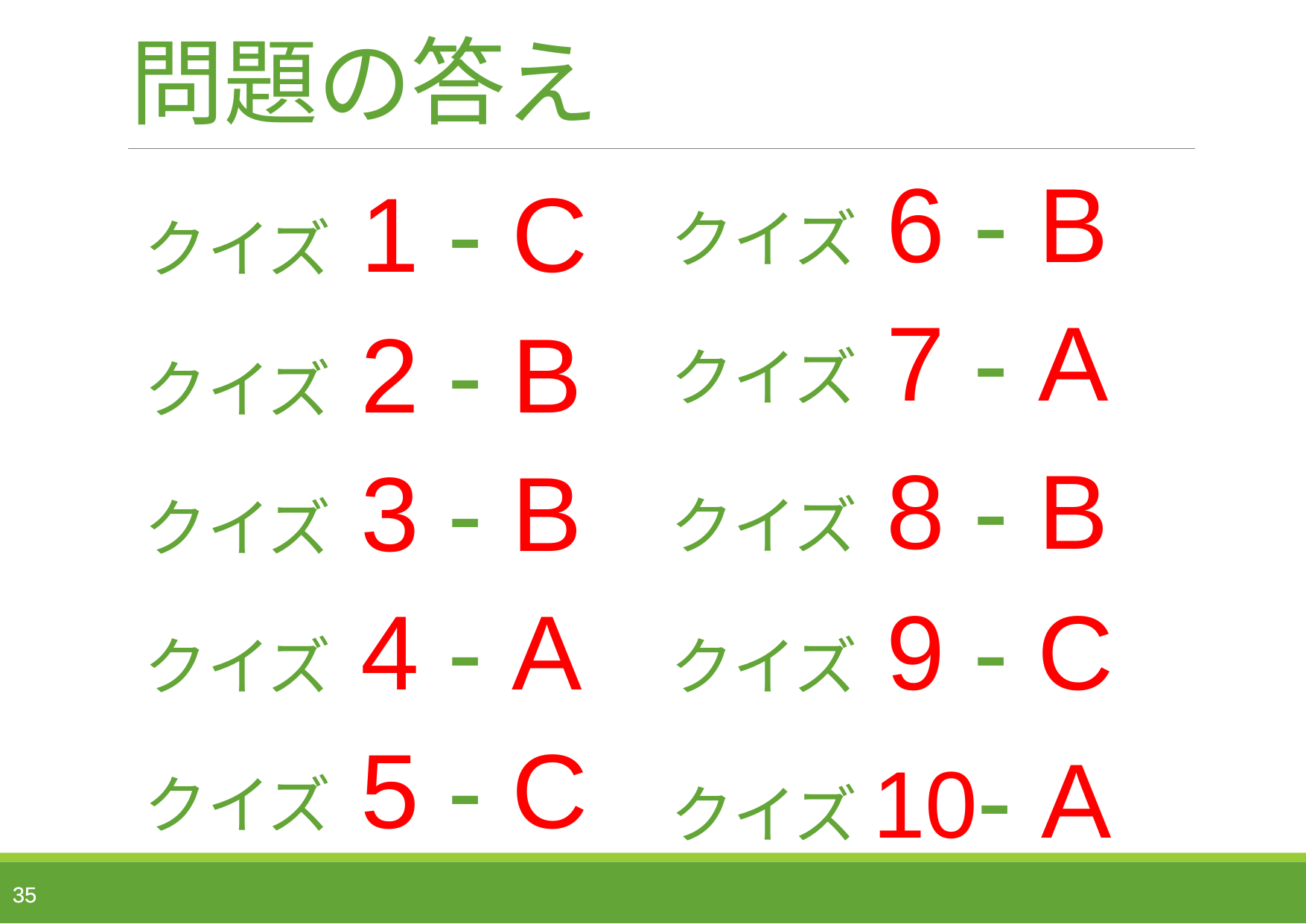

# 問題の答え
クイズ 1 - C
クイズ 2 - B
クイズ 3 - B
クイズ 4 - A
クイズ 5 - C
クイズ 6 - B
クイズ 7 - A
クイズ 8 - B
クイズ 9 - C
クイズ10- A